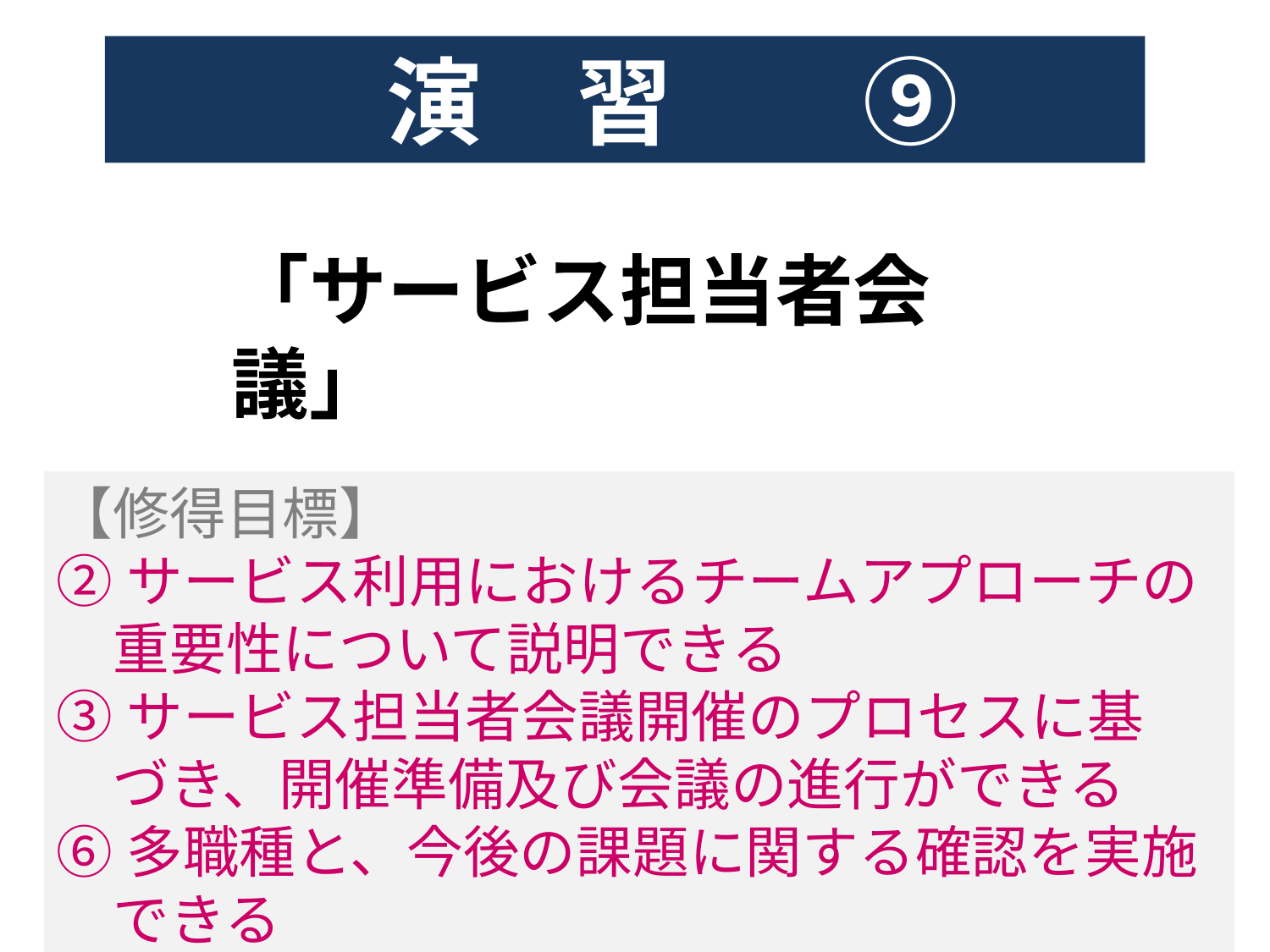

演　習　　⑨
「サービス担当者会議」

【修得目標】
②サービス利用におけるチームアプローチの
　重要性について説明できる
➂サービス担当者会議開催のプロセスに基
　づき、開催準備及び会議の進行ができる
⑥多職種と、今後の課題に関する確認を実施
　できる
67